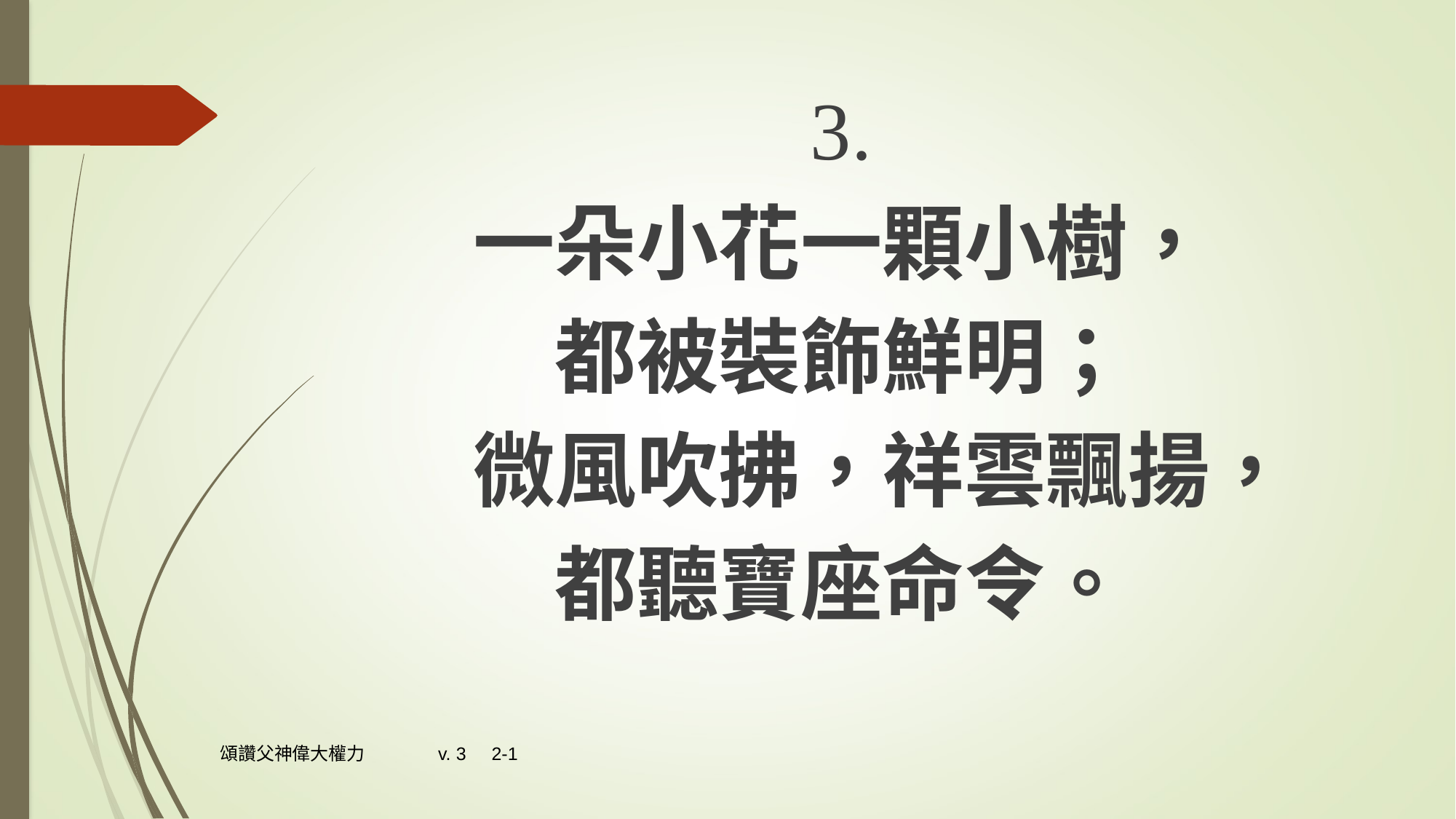

3.
一朵小花一顆小樹，
都被裝飾鮮明；
微風吹拂，祥雲飄揚，
都聽寶座命令。
頌讚父神偉大權力	v. 3     2-1